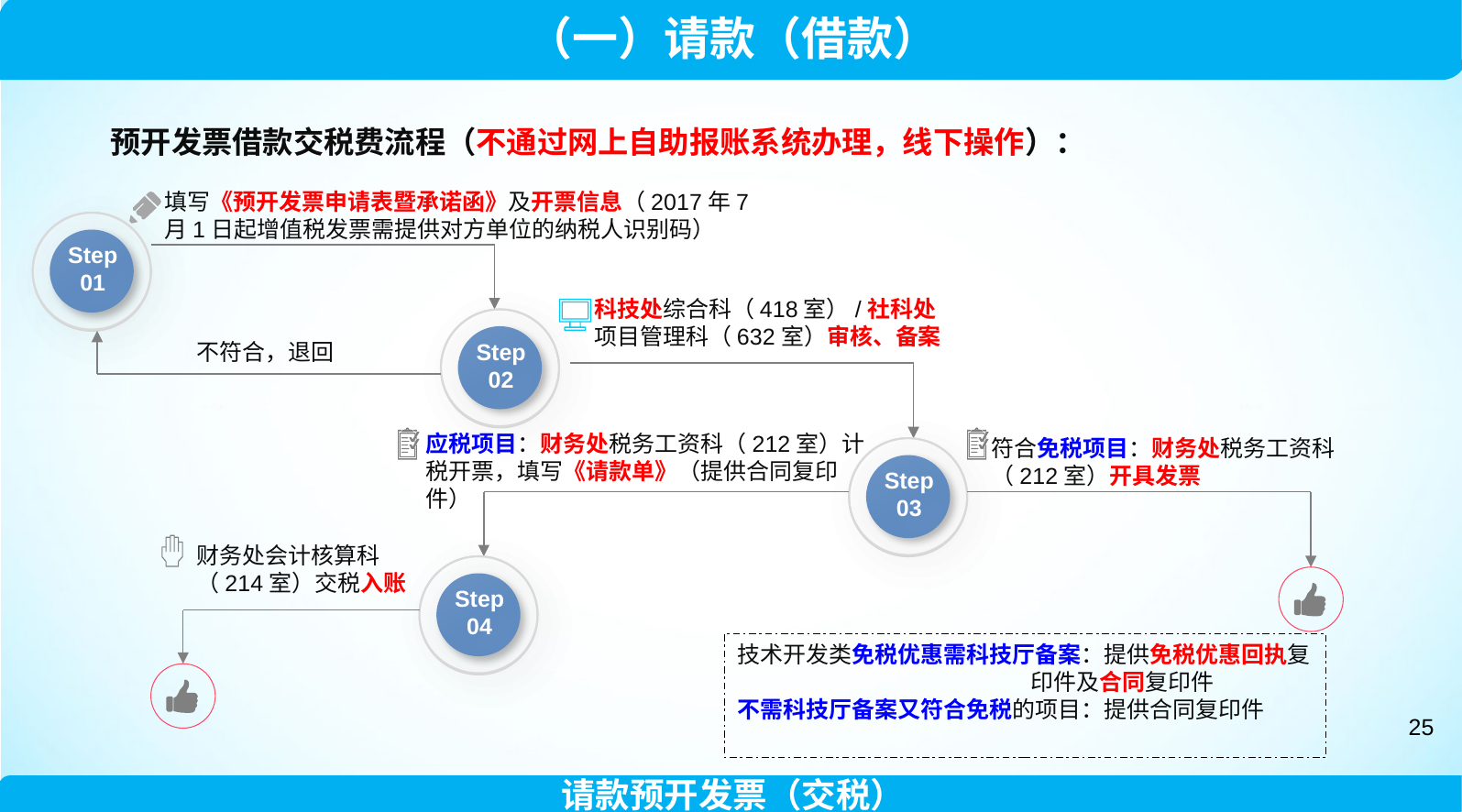

（一）请款（借款）
预开发票借款交税费流程（不通过网上自助报账系统办理，线下操作）：
填写《预开发票申请表暨承诺函》及开票信息（2017年7月1日起增值税发票需提供对方单位的纳税人识别码）

Step
01
科技处综合科（418室）/社科处项目管理科（632室）审核、备案

不符合，退回
Step
02
应税项目：财务处税务工资科（212室）计税开票，填写《请款单》（提供合同复印件）

符合免税项目：财务处税务工资科（212室）开具发票

Step
03

财务处会计核算科（214室）交税入账

Step
04
技术开发类免税优惠需科技厅备案：提供免税优惠回执复
                                                         印件及合同复印件
不需科技厅备案又符合免税的项目：提供合同复印件

25
请款预开发票（交税）